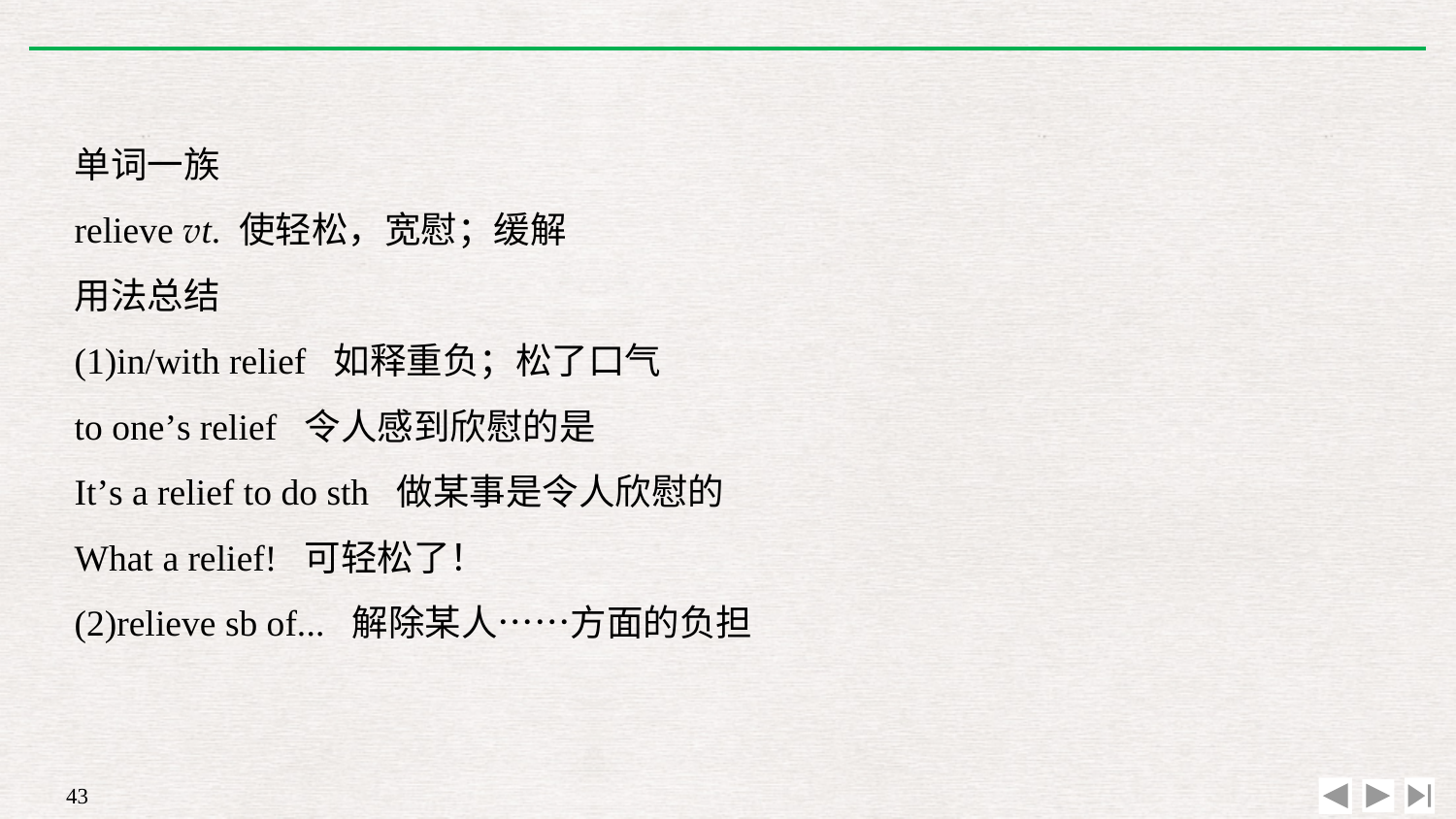

单词一族
relieve vt. 使轻松，宽慰；缓解
用法总结
(1)in/with relief  如释重负；松了口气
to one’s relief  令人感到欣慰的是
It’s a relief to do sth  做某事是令人欣慰的
What a relief!  可轻松了！
(2)relieve sb of...  解除某人……方面的负担